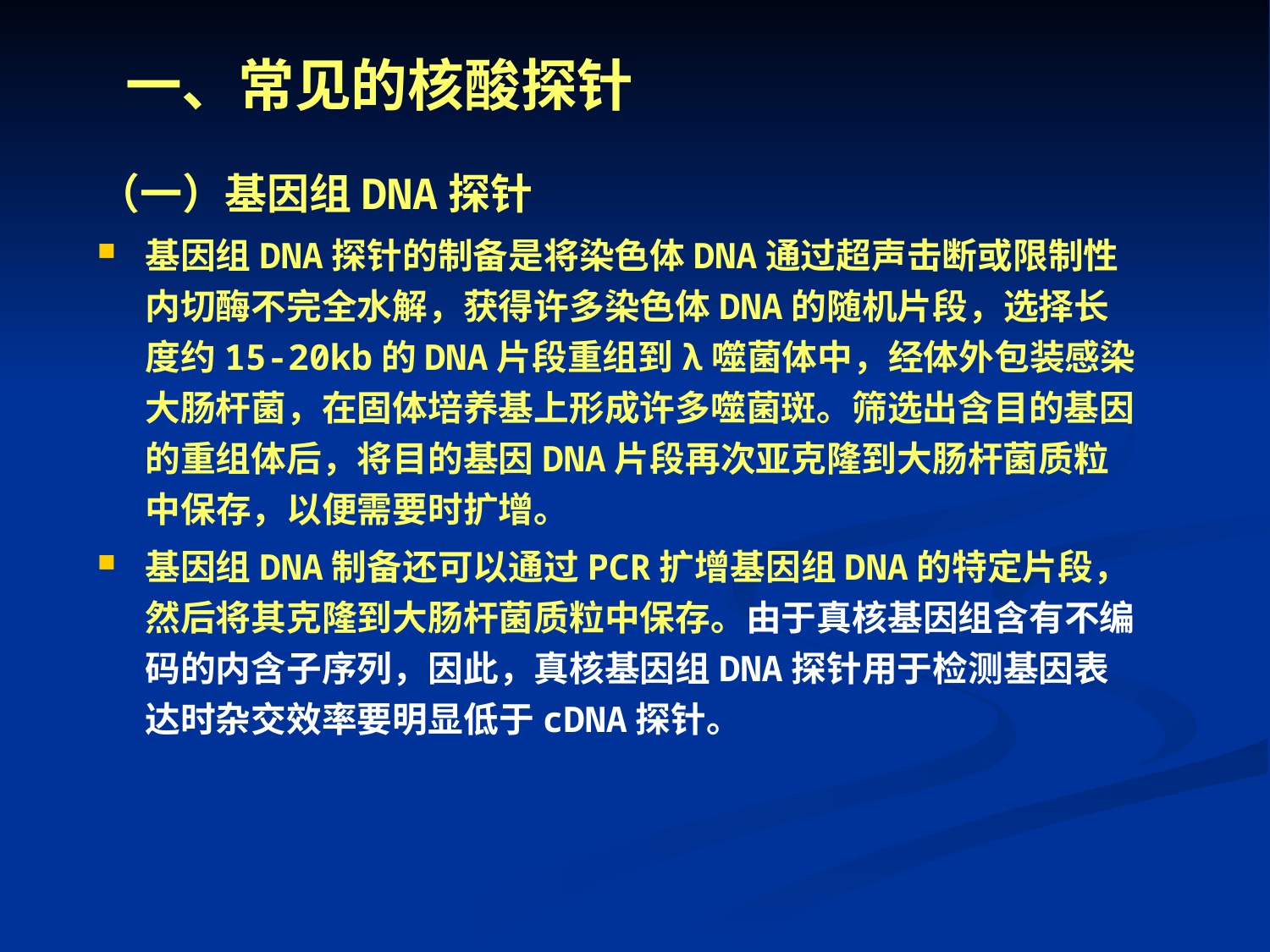

# 一、常见的核酸探针
（一）基因组DNA探针
基因组DNA探针的制备是将染色体DNA通过超声击断或限制性内切酶不完全水解，获得许多染色体DNA的随机片段，选择长度约15-20kb的DNA片段重组到λ噬菌体中，经体外包装感染大肠杆菌，在固体培养基上形成许多噬菌斑。筛选出含目的基因的重组体后，将目的基因DNA片段再次亚克隆到大肠杆菌质粒中保存，以便需要时扩增。
基因组DNA制备还可以通过PCR扩增基因组DNA的特定片段，然后将其克隆到大肠杆菌质粒中保存。由于真核基因组含有不编码的内含子序列，因此，真核基因组DNA探针用于检测基因表达时杂交效率要明显低于cDNA探针。